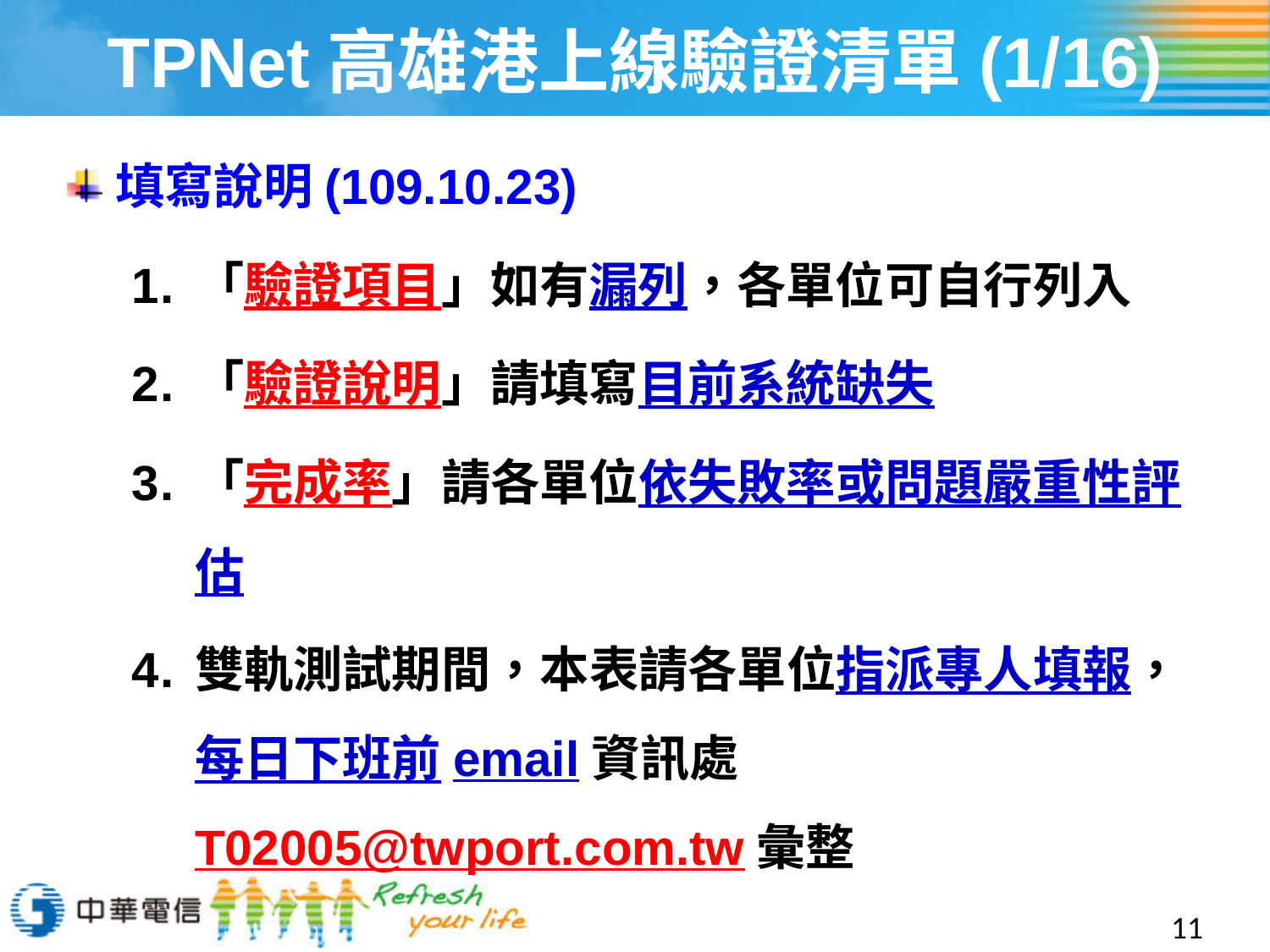

# TPNet高雄港上線驗證清單(1/16)
填寫說明(109.10.23)
「驗證項目」如有漏列，各單位可自行列入
「驗證說明」請填寫目前系統缺失
「完成率」請各單位依失敗率或問題嚴重性評估
雙軌測試期間，本表請各單位指派專人填報，每日下班前email資訊處 T02005@twport.com.tw彙整